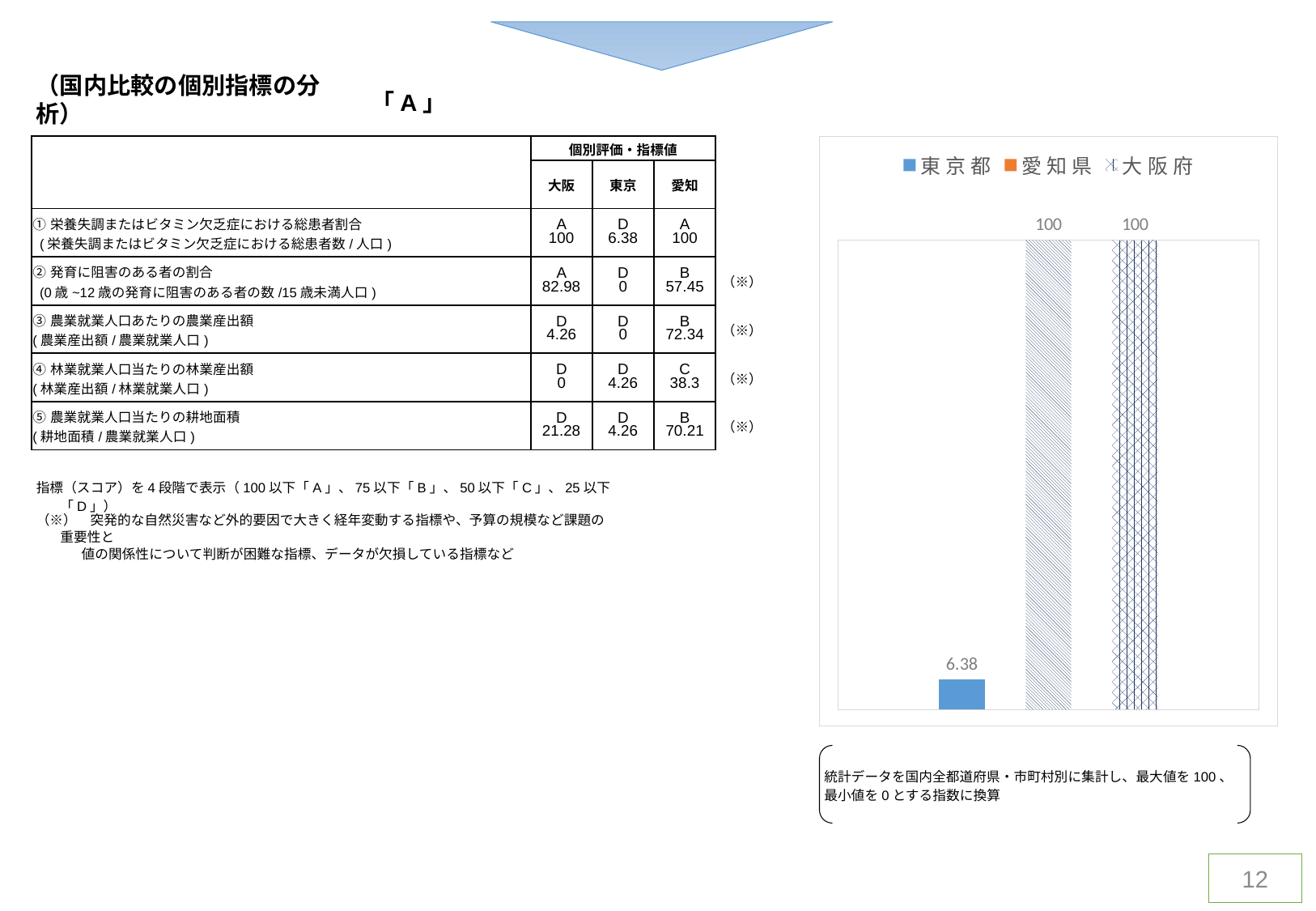

（国内比較の個別指標の分析）
「A」
|  | 個別評価・指標値 |  |  |  |
| --- | --- | --- | --- | --- |
|  | 大阪 | 東京 | 愛知 |  |
| ①栄養失調またはビタミン欠乏症における総患者割合 (栄養失調またはビタミン欠乏症における総患者数/人口) | A 100 | D 6.38 | A 100 |  |
| ②発育に阻害のある者の割合 (0歳~12歳の発育に阻害のある者の数/15歳未満人口) | A 82.98 | D 0 | B 57.45 | （※） |
| ③農業就業人口あたりの農業産出額 (農業産出額/農業就業人口) | D 4.26 | D 0 | B 72.34 | （※） |
| ④林業就業人口当たりの林業産出額 (林業産出額/林業就業人口) | D 0 | D 4.26 | C 38.3 | （※） |
| ⑤農業就業人口当たりの耕地面積 (耕地面積/農業就業人口) | D 21.28 | D 4.26 | B 70.21 | （※） |

### Chart

| Category | 東 京 都 | 愛 知 県 | 大 阪 府 |
|---|---|---|---|
| ① | 6.38 | 100.0 | 100.0 |
指標（スコア）を4段階で表示（100以下「A」、75以下「B」、50以下「C」、25以下「D」）
（※）　突発的な自然災害など外的要因で大きく経年変動する指標や、予算の規模など課題の重要性と
　　      値の関係性について判断が困難な指標、データが欠損している指標など

統計データを国内全都道府県・市町村別に集計し、最大値を100、最小値を0とする指数に換算
12